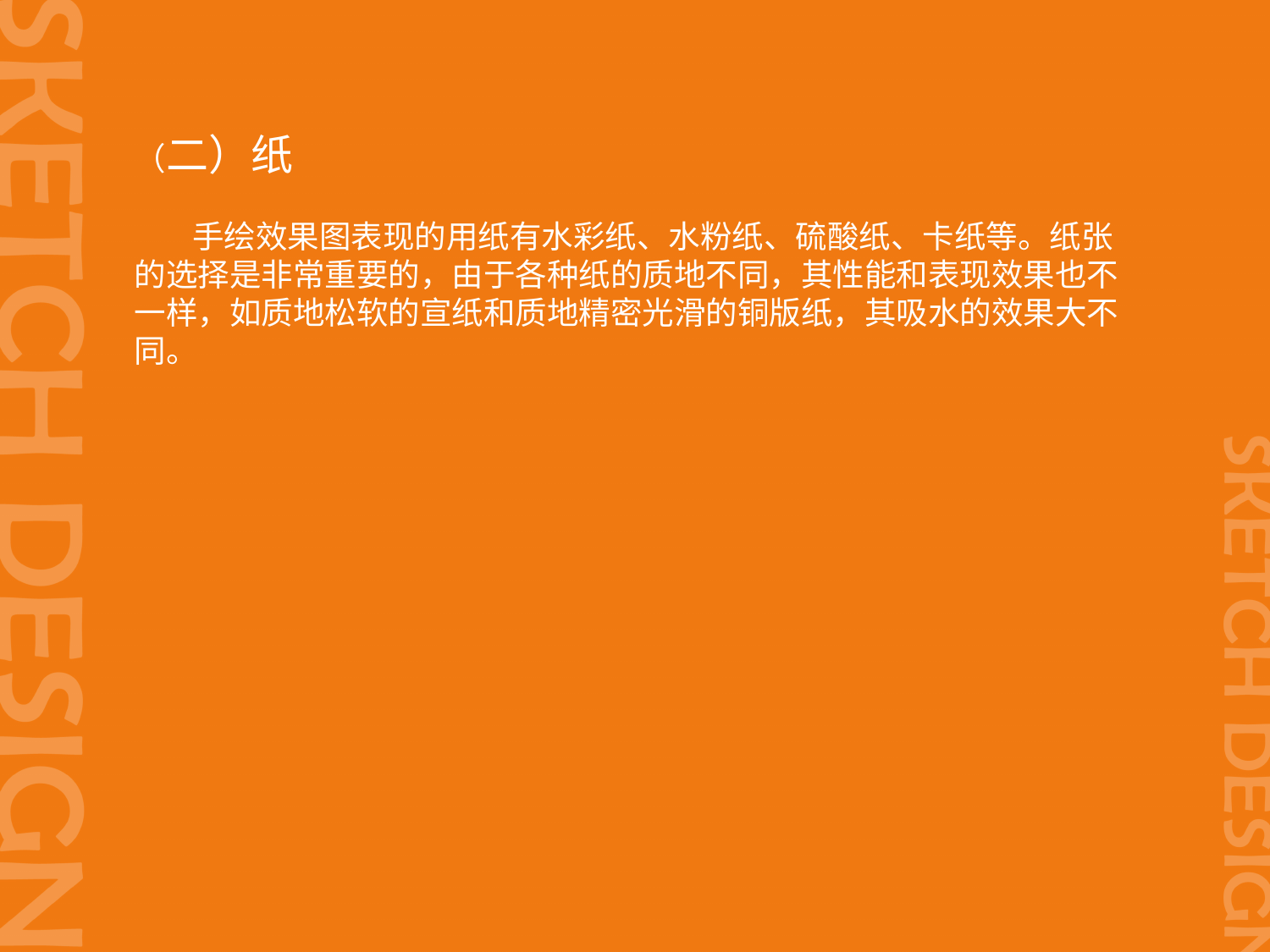

（二）纸

       手绘效果图表现的用纸有水彩纸、水粉纸、硫酸纸、卡纸等。纸张的选择是非常重要的，由于各种纸的质地不同，其性能和表现效果也不一样，如质地松软的宣纸和质地精密光滑的铜版纸，其吸水的效果大不同。